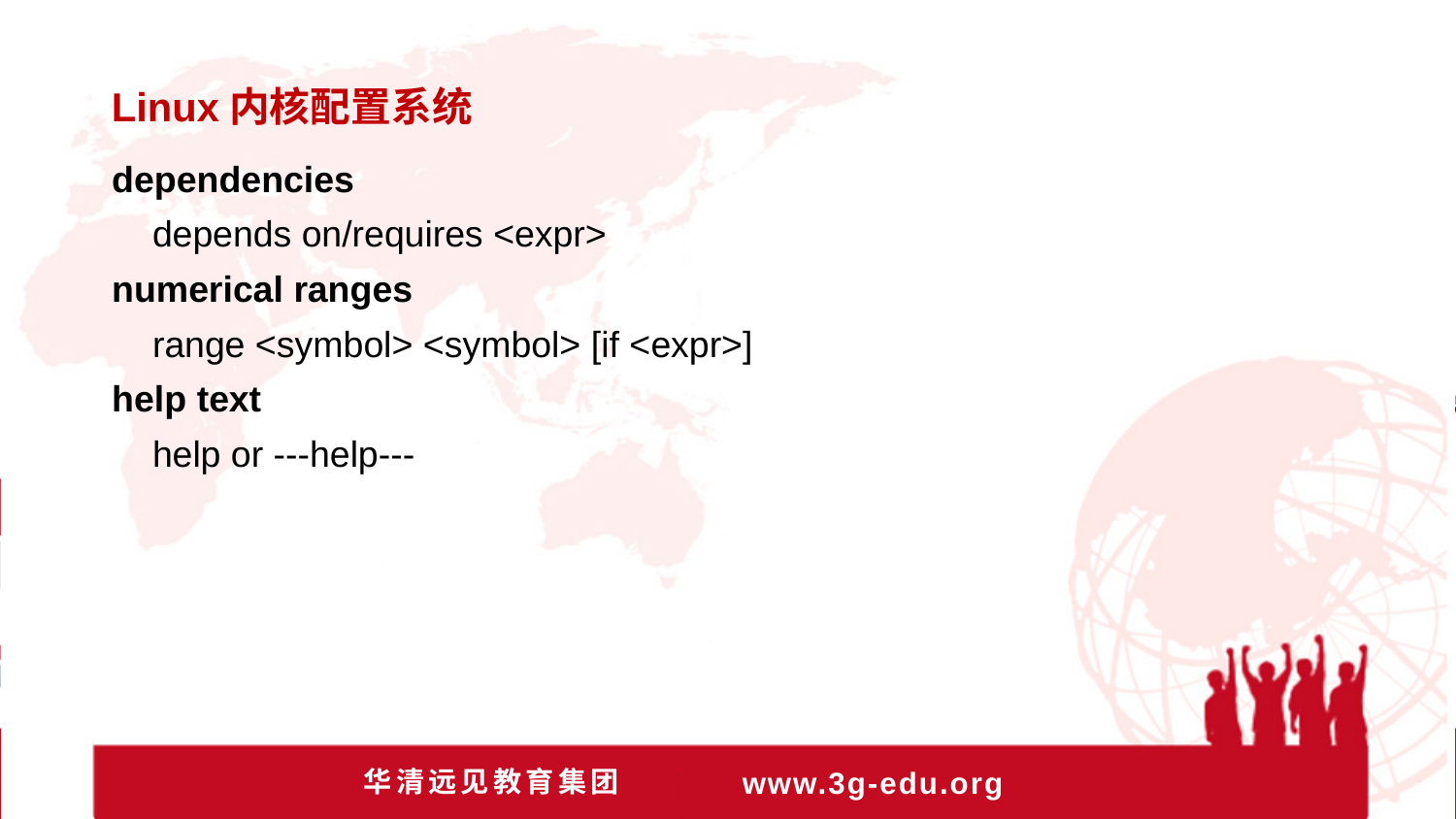

Linux内核配置系统
dependencies
    depends on/requires <expr>
numerical ranges
    range <symbol> <symbol> [if <expr>]
help text
    help or ---help---